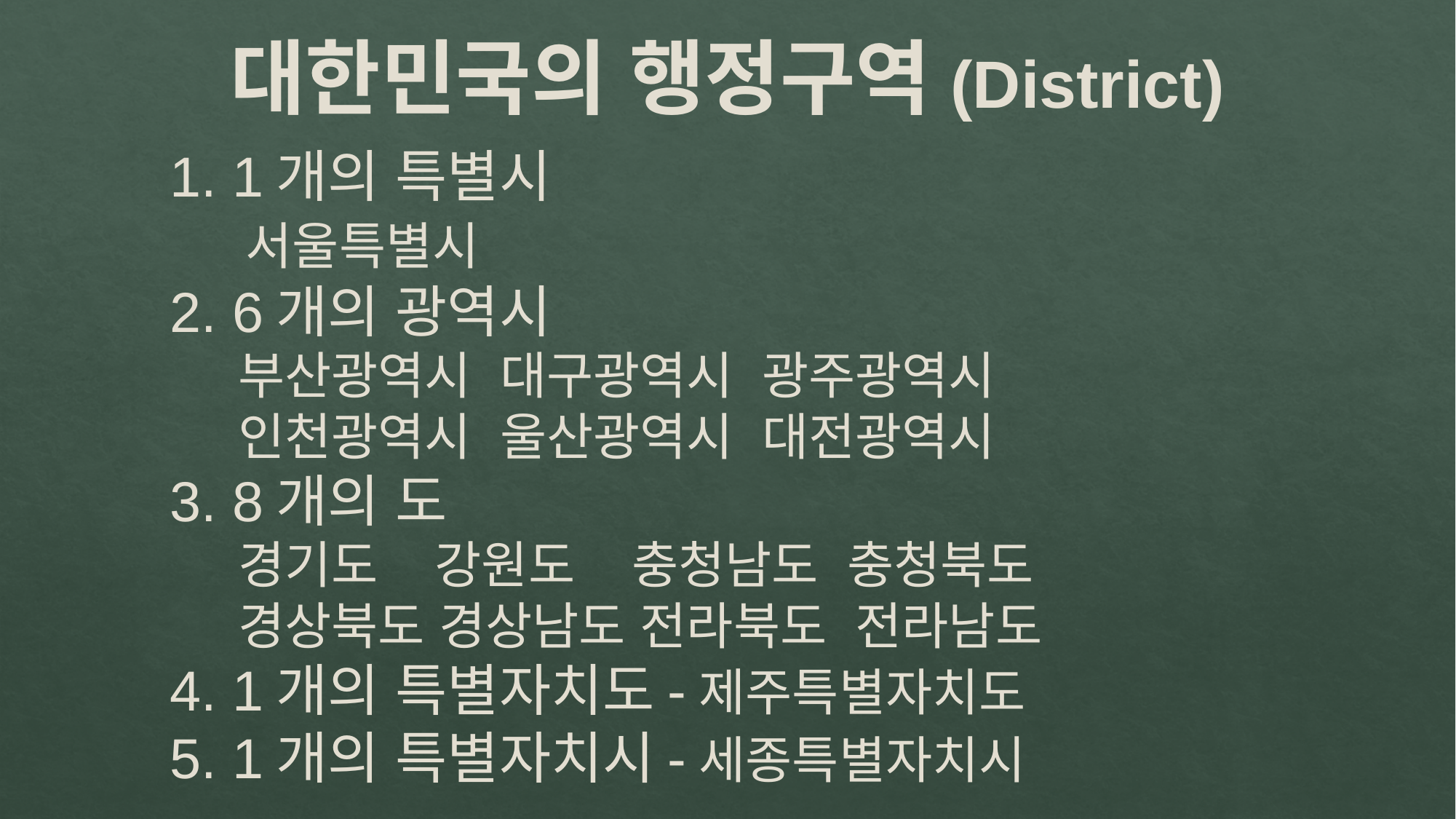

대한민국의 행정구역(District)
1. 1개의 특별시
    서울특별시
2. 6개의 광역시
    부산광역시  대구광역시  광주광역시
    인천광역시  울산광역시  대전광역시
3. 8개의 도
    경기도    강원도    충청남도  충청북도
    경상북도 경상남도 전라북도  전라남도
4. 1개의 특별자치도-제주특별자치도
5. 1개의 특별자치시-세종특별자치시